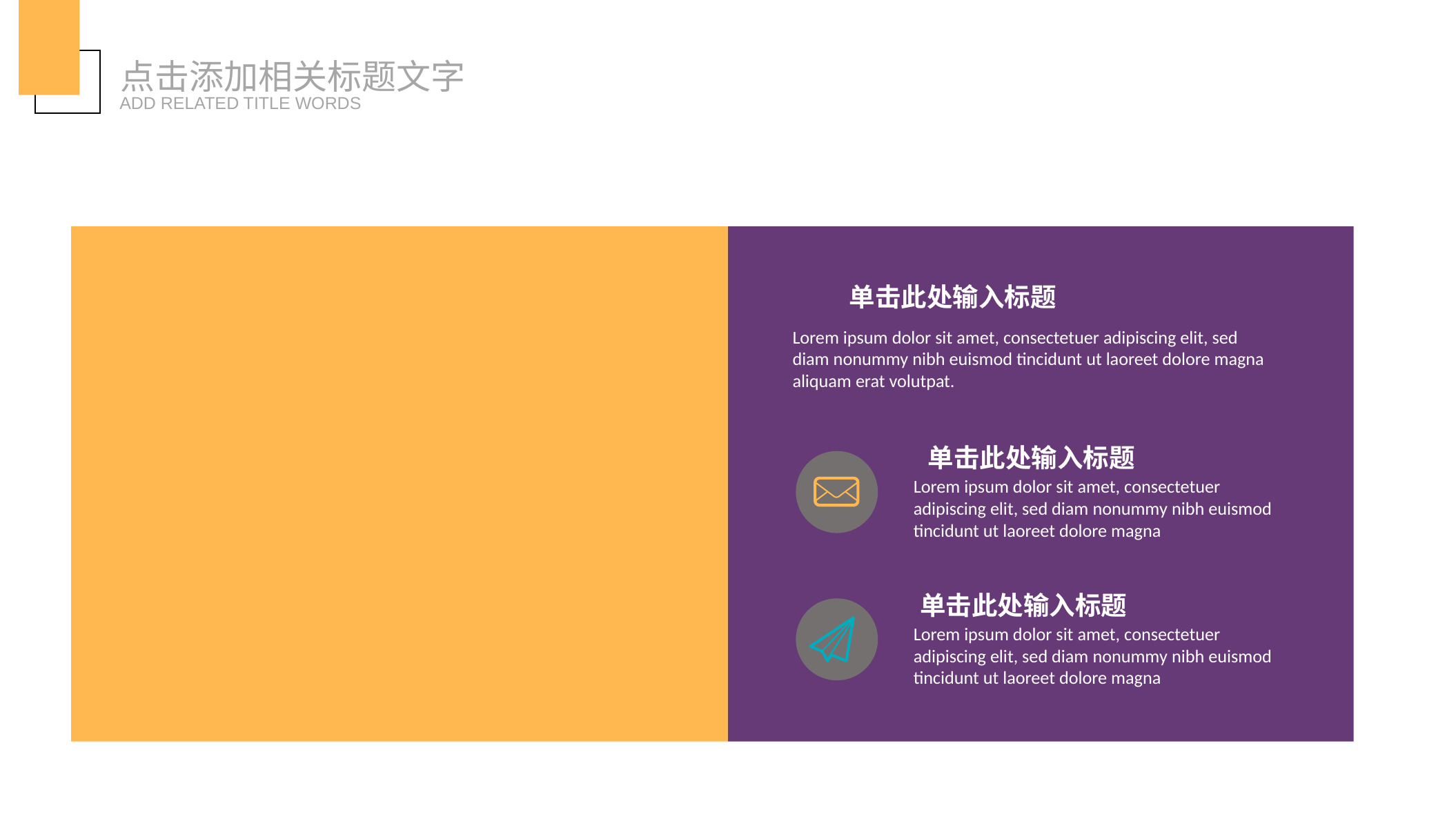

点击添加相关标题文字
ADD RELATED TITLE WORDS

单击此处输入标题
Lorem ipsum dolor sit amet, consectetuer adipiscing elit, sed diam nonummy nibh euismod tincidunt ut laoreet dolore magna aliquam erat volutpat.
单击此处输入标题
Lorem ipsum dolor sit amet, consectetuer adipiscing elit, sed diam nonummy nibh euismod tincidunt ut laoreet dolore magna

单击此处输入标题
Lorem ipsum dolor sit amet, consectetuer adipiscing elit, sed diam nonummy nibh euismod tincidunt ut laoreet dolore magna